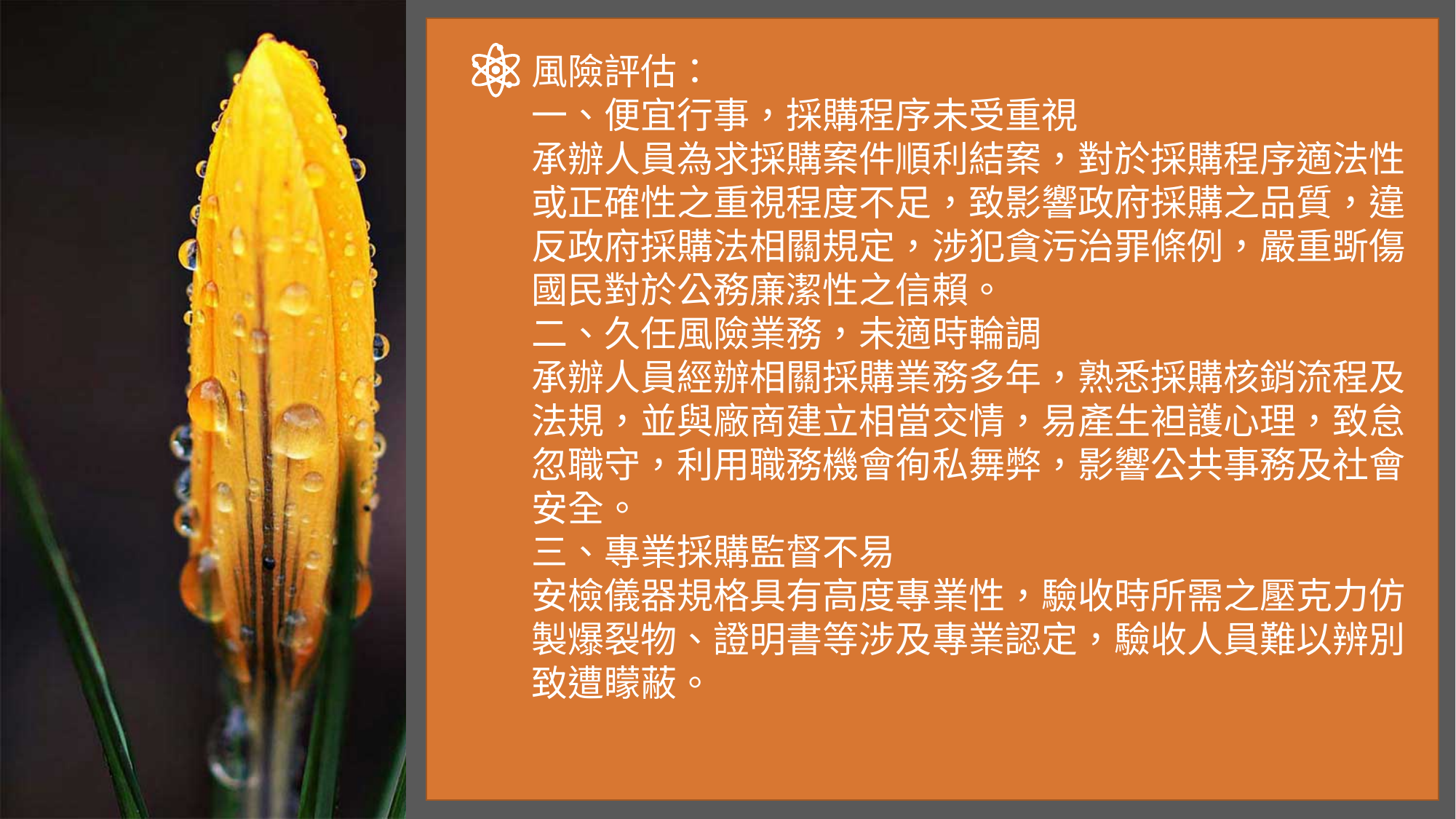

風險評估：
一、便宜行事，採購程序未受重視
承辦人員為求採購案件順利結案，對於採購程序適法性或正確性之重視程度不足，致影響政府採購之品質，違反政府採購法相關規定，涉犯貪污治罪條例，嚴重斲傷國民對於公務廉潔性之信賴。
二、久任風險業務，未適時輪調
承辦人員經辦相關採購業務多年，熟悉採購核銷流程及法規，並與廠商建立相當交情，易產生袒護心理，致怠忽職守，利用職務機會徇私舞弊，影響公共事務及社會安全。
三、專業採購監督不易
安檢儀器規格具有高度專業性，驗收時所需之壓克力仿製爆裂物、證明書等涉及專業認定，驗收人員難以辨別致遭矇蔽。